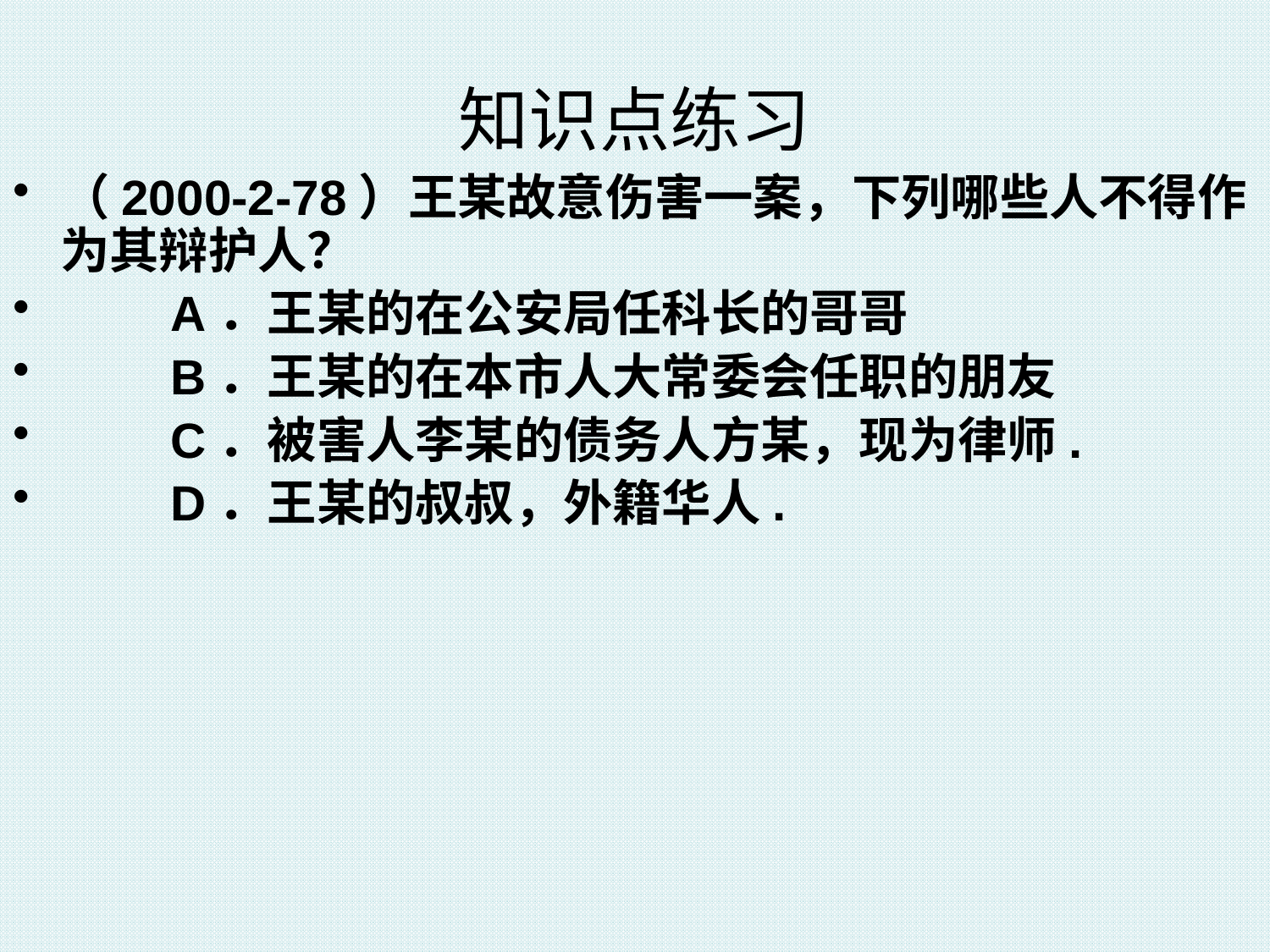

知识点练习
（2000-2-78）王某故意伤害一案，下列哪些人不得作为其辩护人？
　　A．王某的在公安局任科长的哥哥
　　B．王某的在本市人大常委会任职的朋友
　　C．被害人李某的债务人方某，现为律师.
　　D．王某的叔叔，外籍华人.